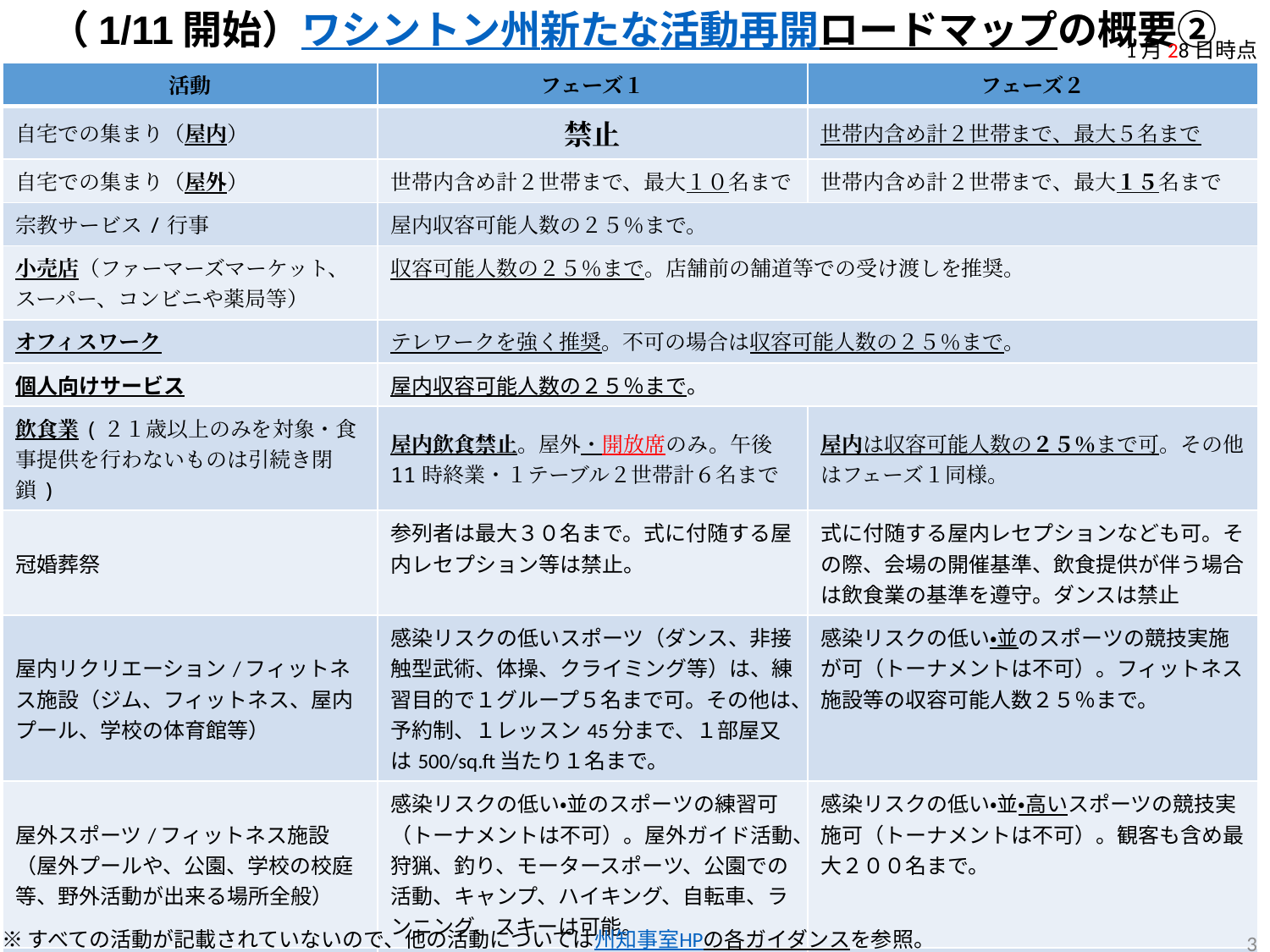

# （1/11開始）ワシントン州新たな活動再開ロードマップの概要②
1月28日時点
| 活動 | フェーズ１ | フェーズ２ |
| --- | --- | --- |
| 自宅での集まり（屋内） | 禁止 | 世帯内含め計２世帯まで、最大５名まで |
| 自宅での集まり（屋外） | 世帯内含め計２世帯まで、最大１０名まで | 世帯内含め計２世帯まで、最大１５名まで |
| 宗教サービス/行事 | 屋内収容可能人数の２５％まで。 |  |
| 小売店（ファーマーズマーケット、スーパー、コンビニや薬局等） | 収容可能人数の２５％まで。店舗前の舗道等での受け渡しを推奨。 |  |
| オフィスワーク | テレワークを強く推奨。不可の場合は収容可能人数の２５％まで。 |  |
| 個人向けサービス | 屋内収容可能人数の２５％まで。 |  |
| 飲食業(２１歳以上のみを対象・食事提供を行わないものは引続き閉鎖) | 屋内飲食禁止。屋外・開放席のみ。午後11時終業・１テーブル２世帯計６名まで | 屋内は収容可能人数の２５％まで可。その他はフェーズ１同様。 |
| 冠婚葬祭 | 参列者は最大３０名まで。式に付随する屋内レセプション等は禁止。 | 式に付随する屋内レセプションなども可。その際、会場の開催基準、飲食提供が伴う場合は飲食業の基準を遵守。ダンスは禁止 |
| 屋内リクリエーション/フィットネス施設（ジム、フィットネス、屋内プール、学校の体育館等） | 感染リスクの低いスポーツ（ダンス、非接触型武術、体操、クライミング等）は、練習目的で１グループ５名まで可。その他は、予約制、１レッスン45分まで、１部屋又は500/sq.ft当たり１名まで。 | 感染リスクの低い・並のスポーツの競技実施が可（トーナメントは不可）。フィットネス施設等の収容可能人数２５％まで。 |
| 屋外スポーツ/フィットネス施設（屋外プールや、公園、学校の校庭等、野外活動が出来る場所全般） | 感染リスクの低い・並のスポーツの練習可（トーナメントは不可）。屋外ガイド活動、狩猟、釣り、モータースポーツ、公園での活動、キャンプ、ハイキング、自転車、ランニング、スキーは可能。 | 感染リスクの低い・並・高いスポーツの競技実施可（トーナメントは不可）。観客も含め最大２００名まで。 |
| 屋内娯楽施設（水族館、屋内の映画館・コンサートホール・美術館等） | 個世帯（６名まで）での予約制/指定席。一般入場（自由席）は禁止。 | 収容可能人数２５％まで。飲食提供が伴う場合は、飲食業の基準を適用。 |
| 屋外娯楽施設（動物園、屋外の庭園・水族館・スタジアム等） | 入場時間を指定したチケット制。世帯内も含め計２世帯まで、最大１０名まで。 | 世帯内も含め計２世帯までで最大１５名まで。観客も含め最大２００名まで。 |
3
※すべての活動が記載されていないので、他の活動については州知事室HPの各ガイダンスを参照。